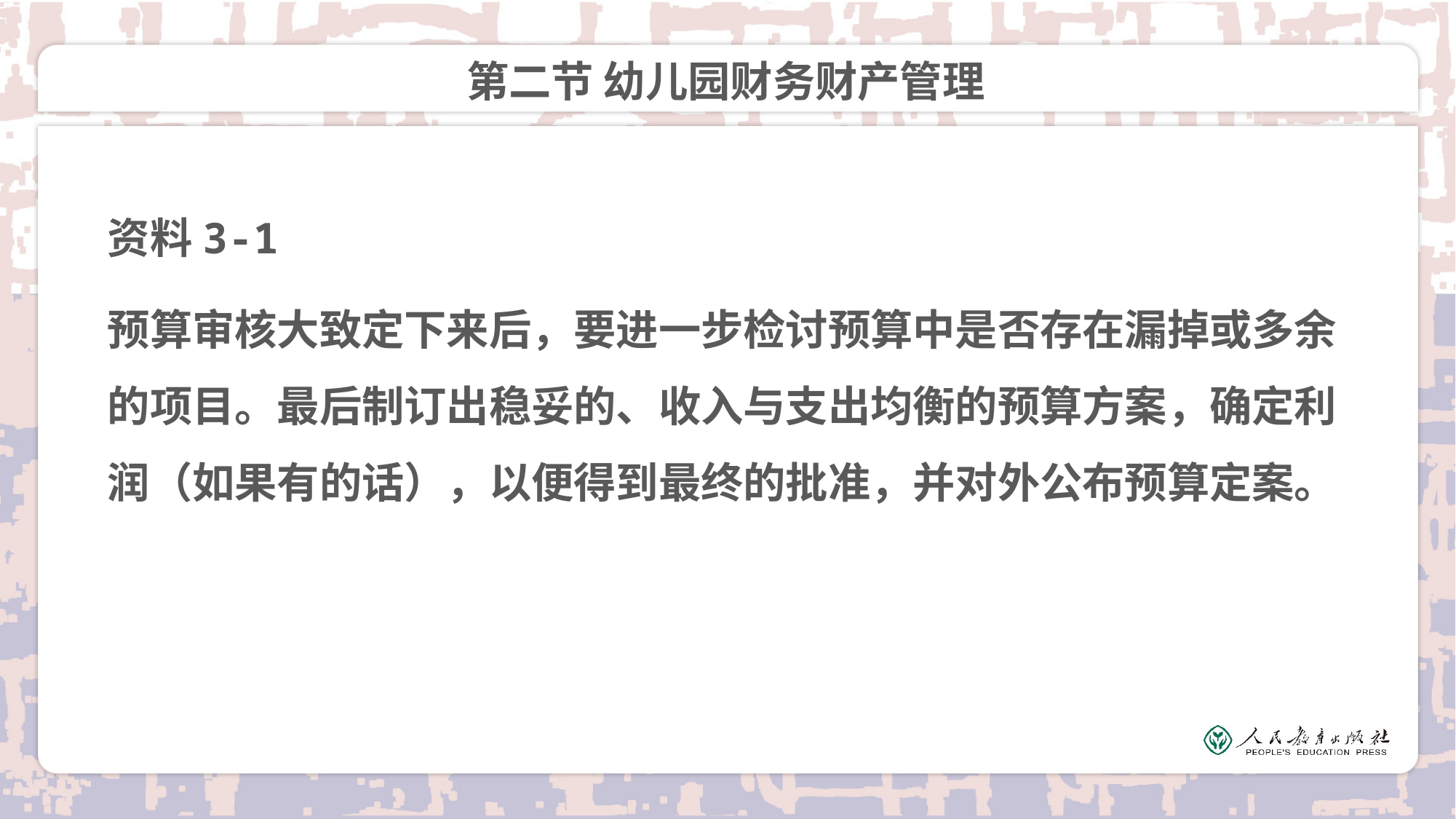

# 第二节 幼儿园财务财产管理
资料3-1
预算审核大致定下来后，要进一步检讨预算中是否存在漏掉或多余的项目。最后制订出稳妥的、收入与支出均衡的预算方案，确定利润（如果有的话），以便得到最终的批准，并对外公布预算定案。